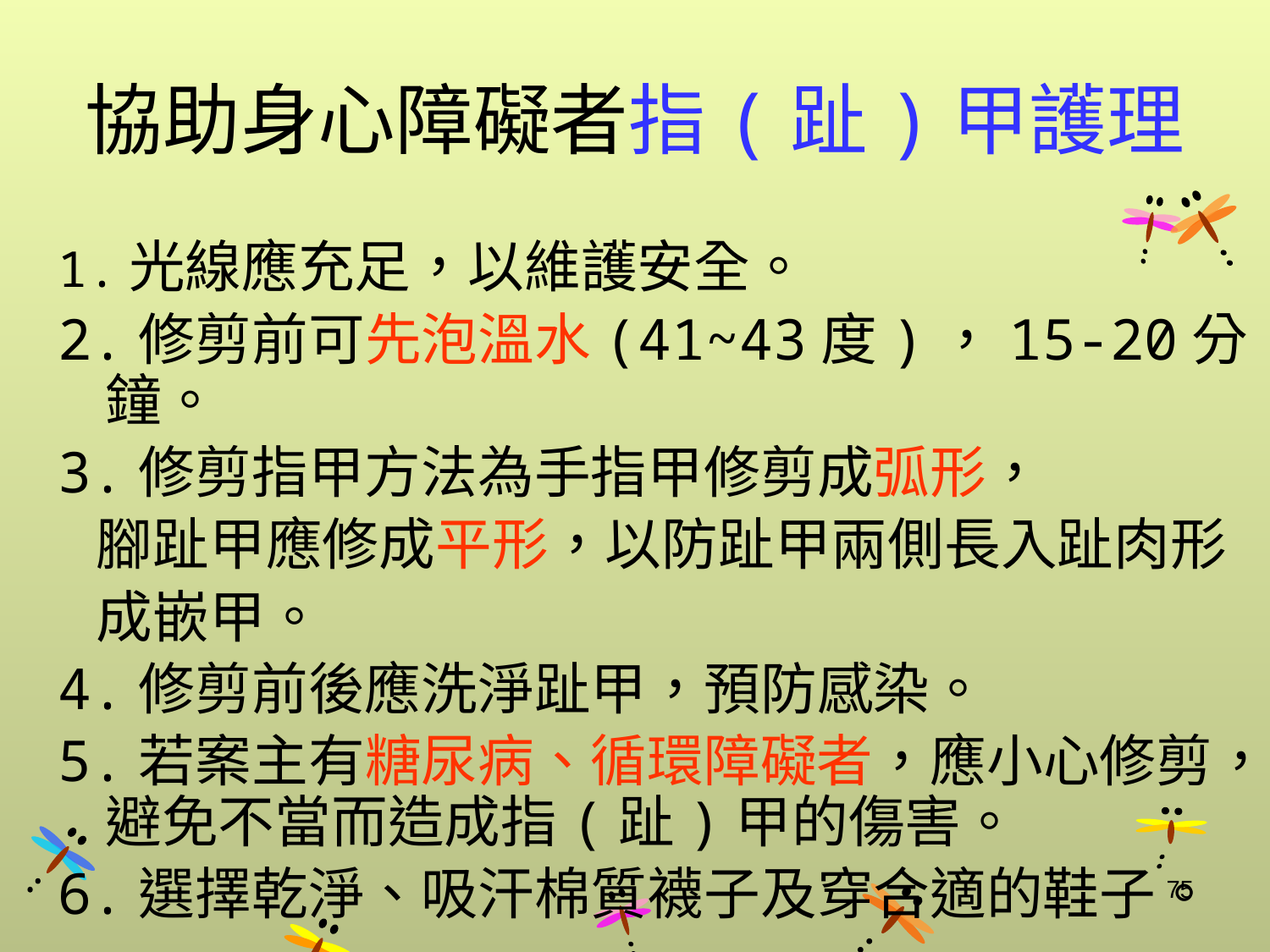

# 協助身心障礙者指(趾)甲護理
1.光線應充足，以維護安全。
2.修剪前可先泡溫水(41~43度)，15-20分鐘。
3.修剪指甲方法為手指甲修剪成弧形，
  腳趾甲應修成平形，以防趾甲兩側長入趾肉形
  成嵌甲。
4.修剪前後應洗淨趾甲，預防感染。
5.若案主有糖尿病、循環障礙者，應小心修剪，避免不當而造成指(趾)甲的傷害。
6.選擇乾淨、吸汗棉質襪子及穿合適的鞋子。
75